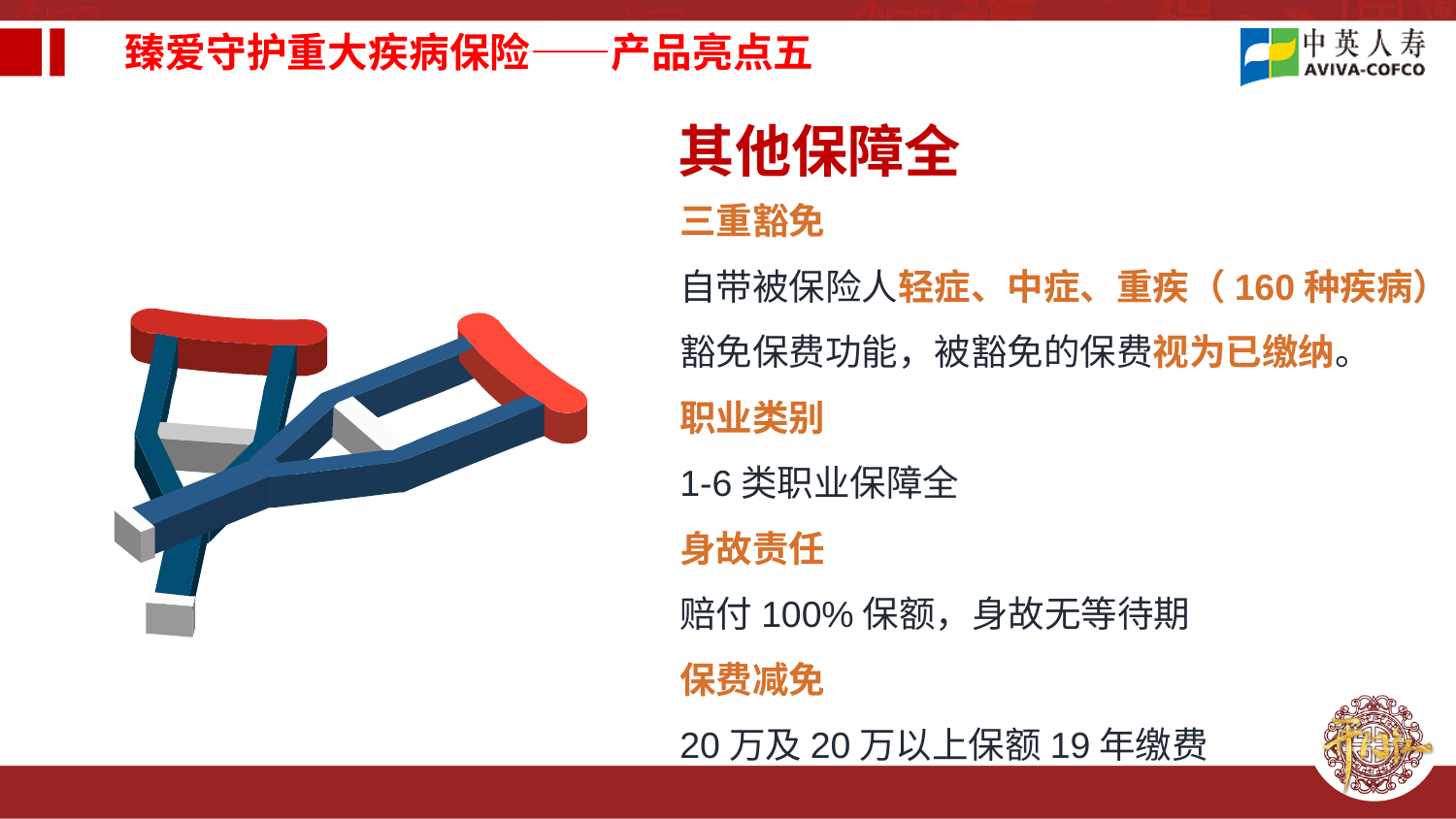

臻爱守护重大疾病保险——产品亮点五
其他保障全
三重豁免
自带被保险人轻症、中症、重疾（160种疾病）豁免保费功能，被豁免的保费视为已缴纳。
职业类别
1-6类职业保障全
身故责任
赔付100%保额，身故无等待期
保费减免
20万及20万以上保额19年缴费

间隔期最短，仅3年
赔付条件最有利于客户